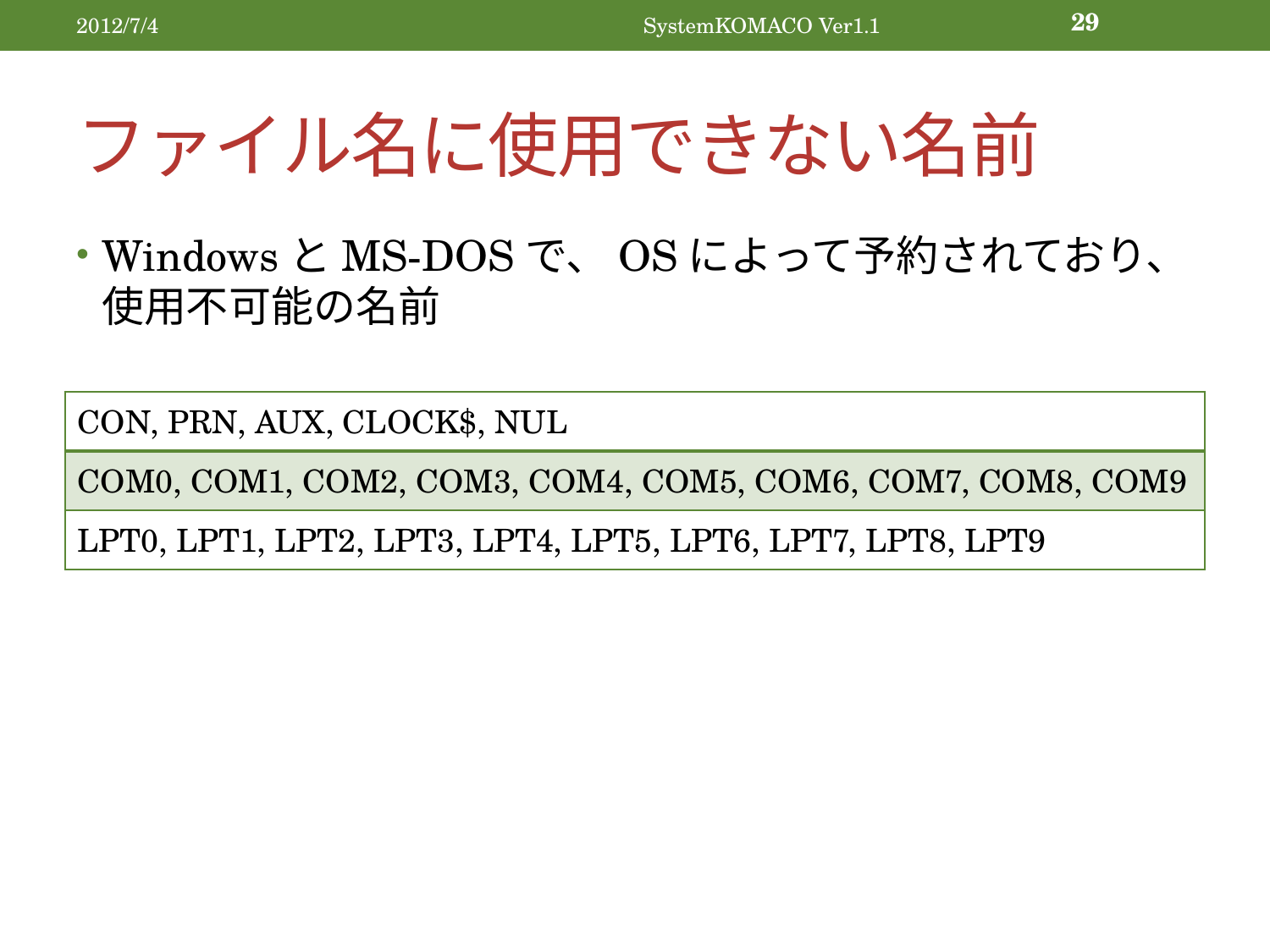

2012/7/4
SystemKOMACO Ver1.1
29
# ファイル名に使用できない名前
WindowsとMS-DOSで、OSによって予約されており、使用不可能の名前
| CON, PRN, AUX, CLOCK$, NUL |
| --- |
| COM0, COM1, COM2, COM3, COM4, COM5, COM6, COM7, COM8, COM9 |
| LPT0, LPT1, LPT2, LPT3, LPT4, LPT5, LPT6, LPT7, LPT8, LPT9 |